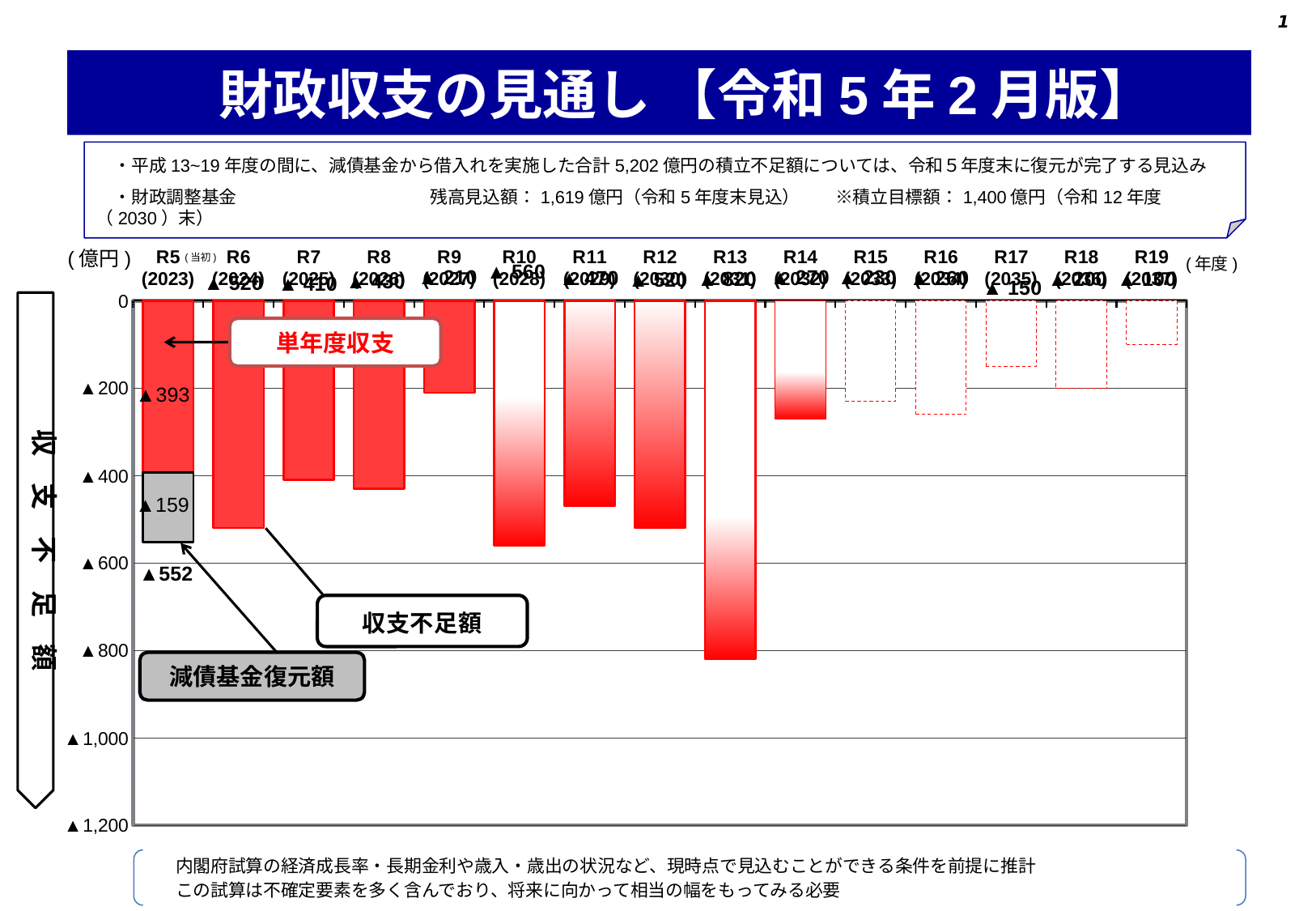

1
# 財政収支の見通し 【令和5年2月版】

　・平成13~19年度の間に、減債基金から借入れを実施した合計5,202億円の積立不足額については、令和５年度末に復元が完了する見込み
　・財政調整基金　　　　　　　　　　　残高見込額：1,619億円（令和5年度末見込）　　※積立目標額：1,400億円（令和12年度（2030）末）
(億円)

### Chart

| Category |  |  |
|---|---|---|
| R5
(2023) | -393.0 | -159.0 |
| R6
(2024) | -520.0 | None |
| R7
(2025) | -410.0 | None |
| R8
(2026) | -430.0 | None |
| R9
(2027) | -210.0 | None |
| R10
(2028) | -560.0 | None |
| R11
(2029) | -470.0 | None |
| R12
(2030) | -520.0 | None |
| R13
(2031) | -820.0 | None |
| R14
(2032) | -270.0 | None |
| R15
(2033) | -230.0 | None |
| R16
(2034) | -260.0 | None |
| R17
(2035) | -150.0 | None |
| R18
(2036) | -200.0 | None |
| R19
(2037) | -100.0 | None |
(当初)
収　支　不　足　額
単年度収支
▲159

▲552
減債基金復元額
      内閣府試算の経済成長率・長期金利や歳入・歳出の状況など、現時点で見込むことができる条件を前提に推計
      この試算は不確定要素を多く含んでおり、将来に向かって相当の幅をもってみる必要